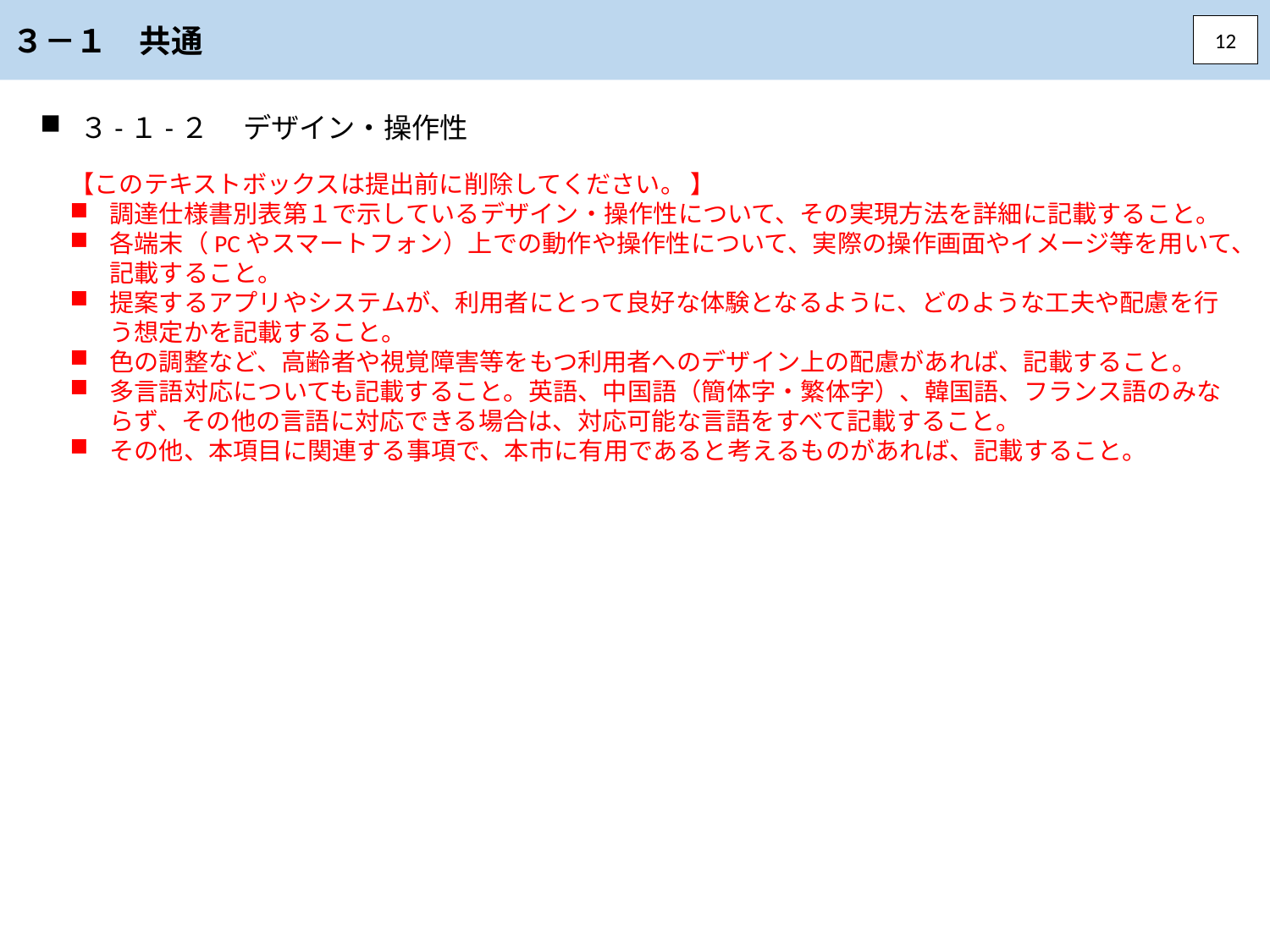

３－１　共通
12
３-１-２ 　デザイン・操作性
【このテキストボックスは提出前に削除してください。 】
調達仕様書別表第１で示しているデザイン・操作性について、その実現方法を詳細に記載すること。
各端末（PCやスマートフォン）上での動作や操作性について、実際の操作画面やイメージ等を用いて、記載すること。
提案するアプリやシステムが、利用者にとって良好な体験となるように、どのような工夫や配慮を行う想定かを記載すること。
色の調整など、高齢者や視覚障害等をもつ利用者へのデザイン上の配慮があれば、記載すること。
多言語対応についても記載すること。英語、中国語（簡体字・繁体字）、韓国語、フランス語のみならず、その他の言語に対応できる場合は、対応可能な言語をすべて記載すること。
その他、本項目に関連する事項で、本市に有用であると考えるものがあれば、記載すること。